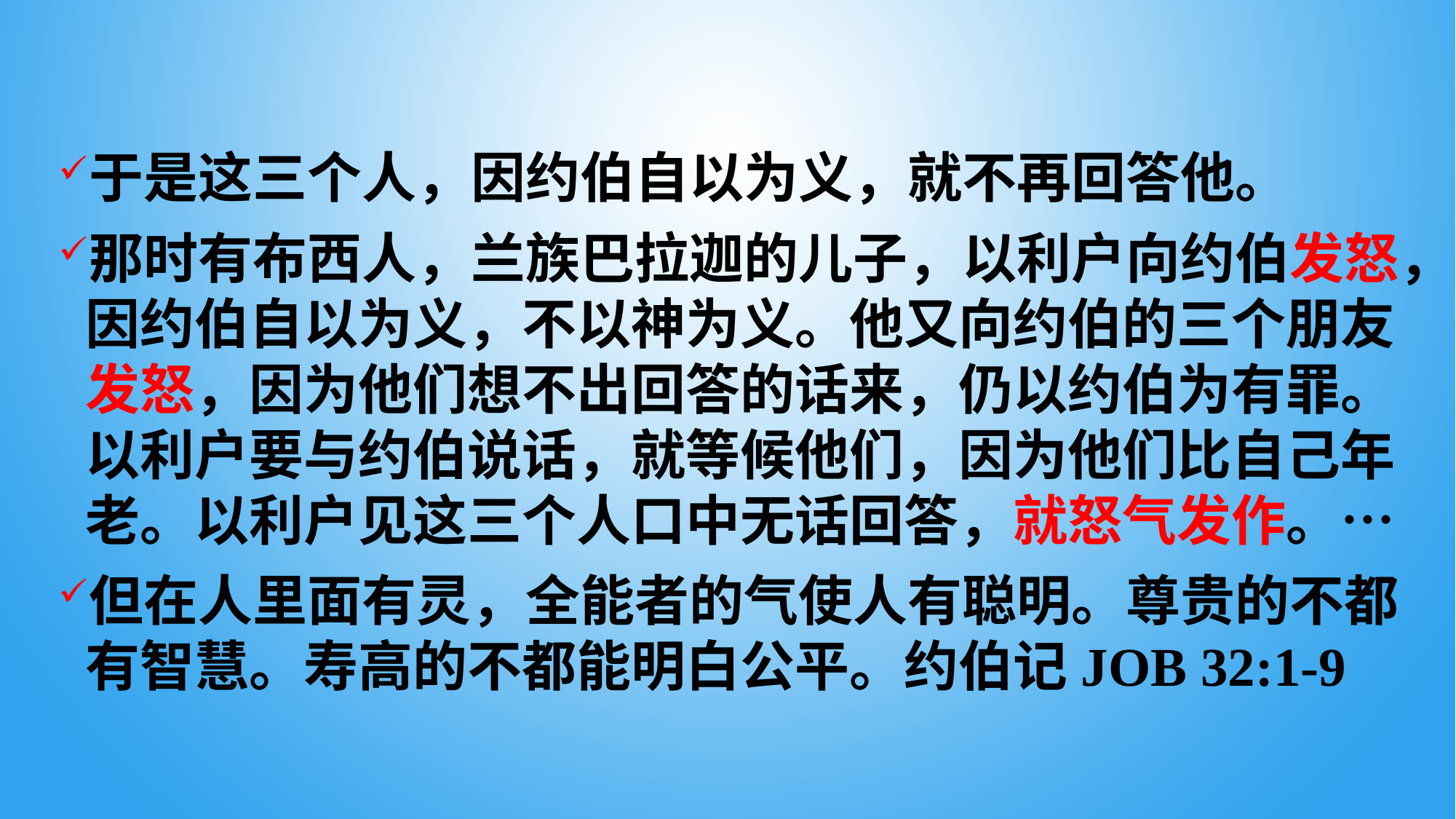

于是这三个人，因约伯自以为义，就不再回答他。
那时有布西人，兰族巴拉迦的儿子，以利户向约伯发怒，因约伯自以为义，不以神为义。他又向约伯的三个朋友发怒，因为他们想不出回答的话来，仍以约伯为有罪。以利户要与约伯说话，就等候他们，因为他们比自己年老。以利户见这三个人口中无话回答，就怒气发作。…
但在人里面有灵，全能者的气使人有聪明。尊贵的不都有智慧。寿高的不都能明白公平。约伯记Job 32:1-9